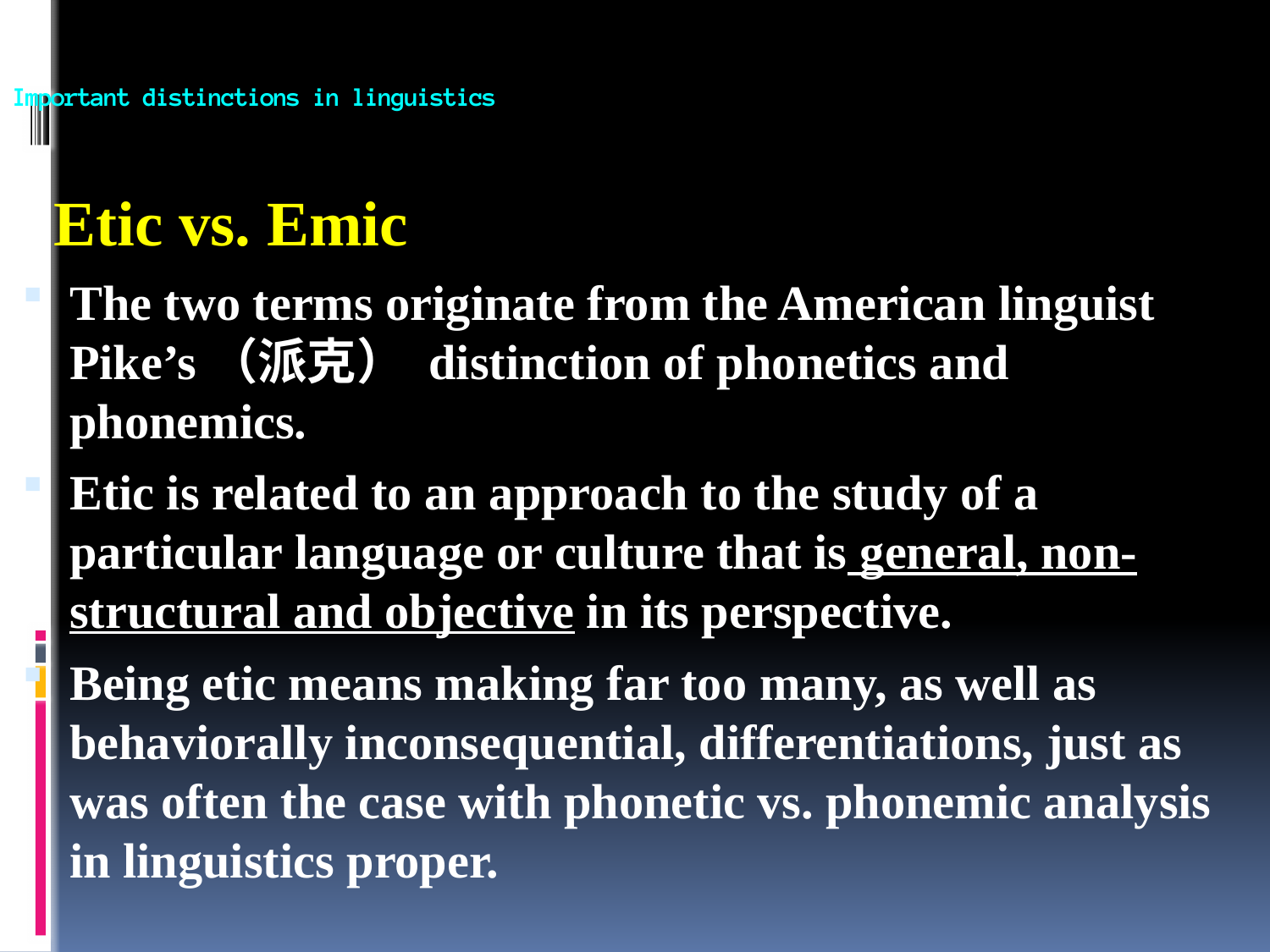

# Important distinctions in linguistics
  Etic vs. Emic
The two terms originate from the American linguist Pike’s（派克） distinction of phonetics and phonemics.
Etic is related to an approach to the study of a particular language or culture that is general, non-structural and objective in its perspective.
Being etic means making far too many, as well as behaviorally inconsequential, differentiations, just as was often the case with phonetic vs. phonemic analysis in linguistics proper.